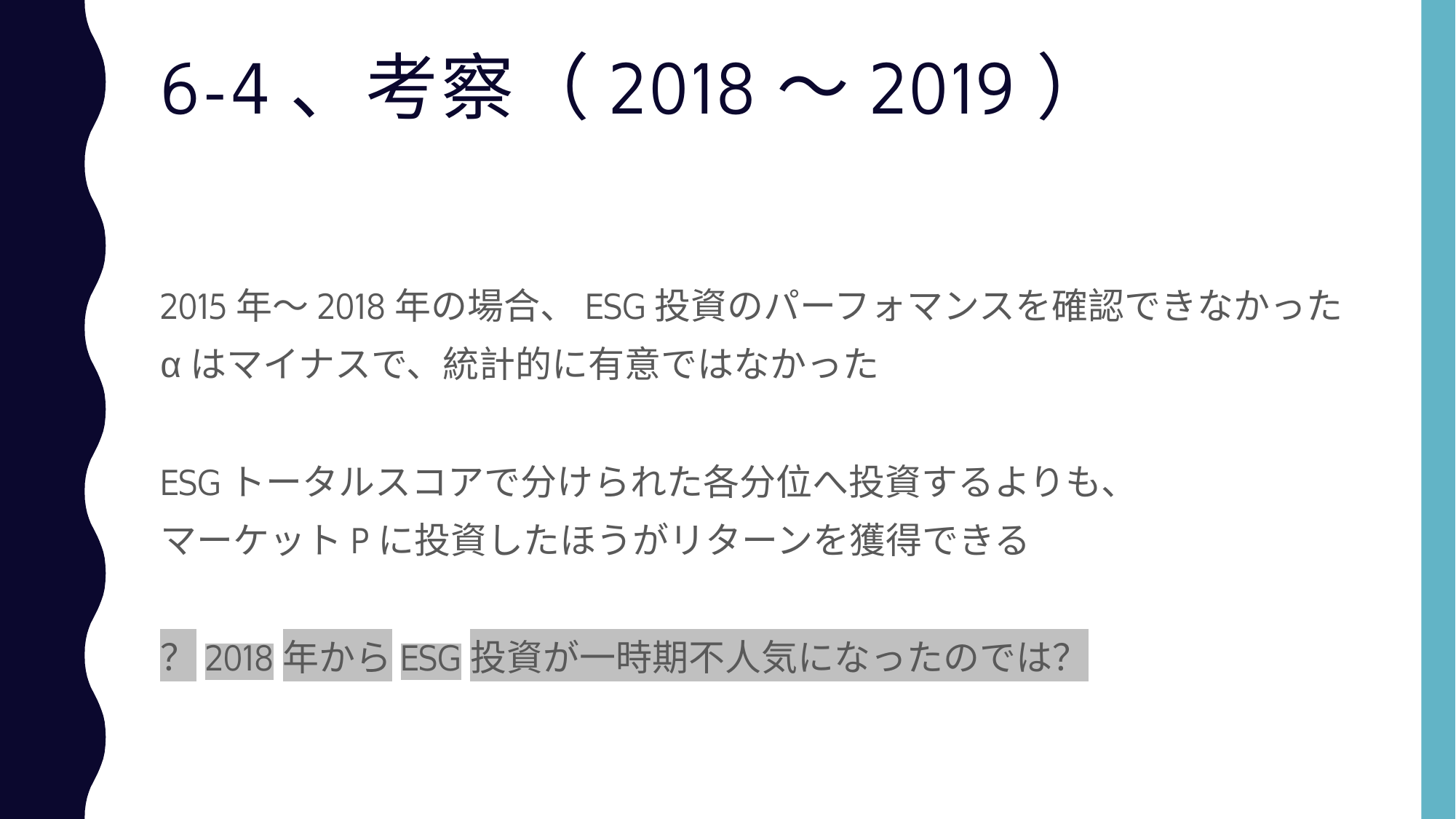

# 6-4、考察（2018〜2019）
2015年〜2018年の場合、ESG投資のパーフォマンスを確認できなかった
αはマイナスで、統計的に有意ではなかった

ESGトータルスコアで分けられた各分位へ投資するよりも、
マーケットPに投資したほうがリターンを獲得できる

？2018年からESG投資が一時期不人気になったのでは？